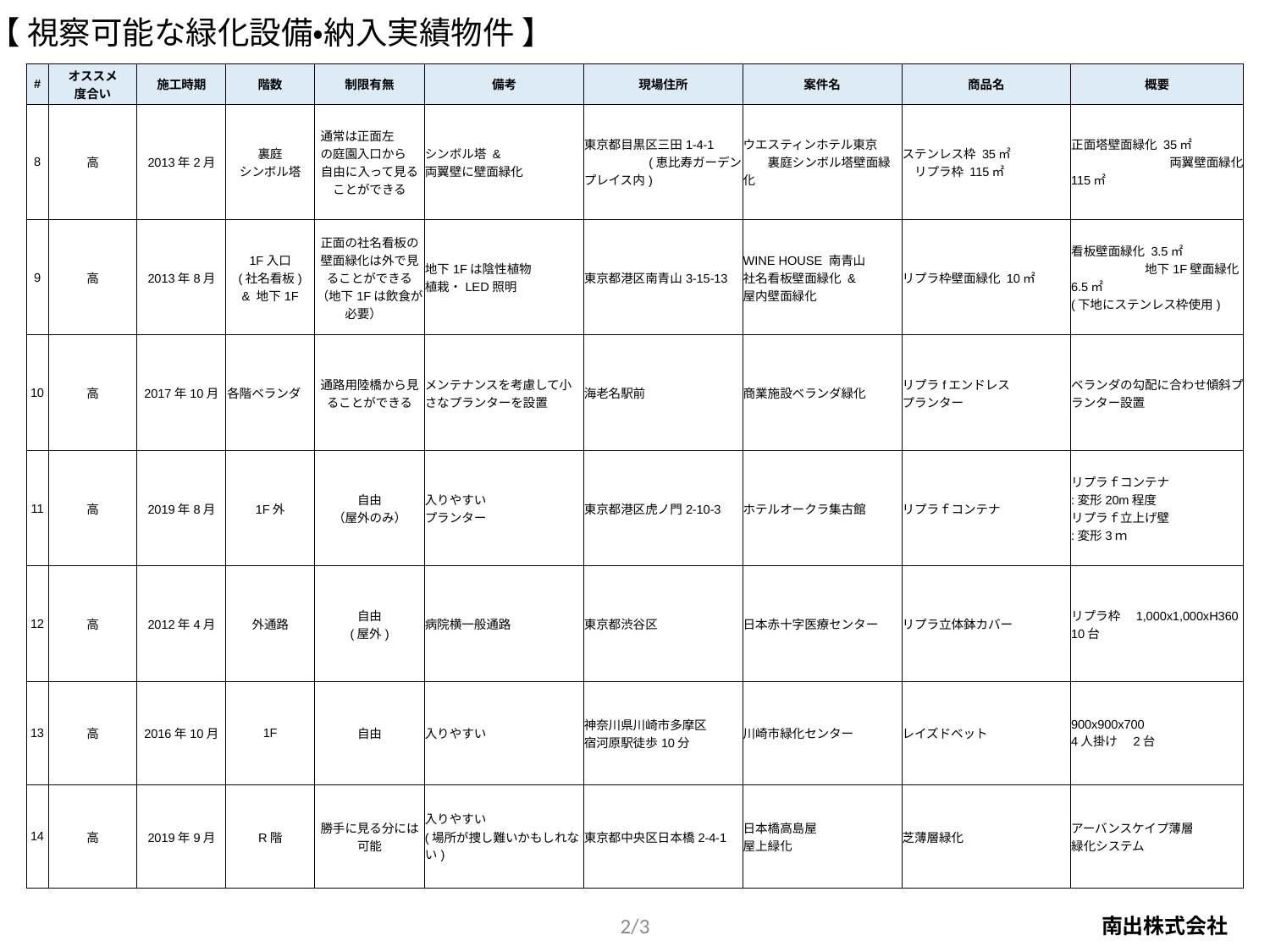

【 視察可能な緑化設備・納入実績物件 】
| # | オススメ 度合い | 施工時期 | 階数 | 制限有無 | 備考 | 現場住所 | 案件名 | 商品名 | 概要 |
| --- | --- | --- | --- | --- | --- | --- | --- | --- | --- |
| 8 | 高 | 2013年2月 | 裏庭 シンボル塔 | 通常は正面左　　の庭園入口から　自由に入って見ることができる | シンボル塔 & 両翼壁に壁面緑化 | 東京都目黒区三田1-4-1 　　　　　　(恵比寿ガーデンプレイス内) | ウエスティンホテル東京　　　裏庭シンボル塔壁面緑化 | ステンレス枠 35㎡　　　　　リプラ枠 115㎡ | 正面塔壁面緑化 35㎡　　　　　　　　　　　　両翼壁面緑化 115㎡ |
| 9 | 高 | 2013年8月 | 1F入口 (社名看板) & 地下1F | 正面の社名看板の壁面緑化は外で見ることができる（地下1Fは飲食が必要） | 地下1Fは陰性植物　 植栽・LED照明 | 東京都港区南青山3-15-13 | WINE HOUSE 南青山 社名看板壁面緑化 & 屋内壁面緑化 | リプラ枠壁面緑化 10㎡ | 看板壁面緑化 3.5㎡ 　　　　　　　　　　地下1F壁面緑化 6.5㎡ (下地にステンレス枠使用) |
| 10 | 高 | 2017年10月 | 各階ベランダ | 通路用陸橋から見ることができる | メンテナンスを考慮して小さなプランターを設置 | 海老名駅前 | 商業施設ベランダ緑化 | リプラfエンドレス プランター | ベランダの勾配に合わせ傾斜プランター設置 |
| 11 | 高 | 2019年8月 | 1F外 | 自由 （屋外のみ） | 入りやすい プランター | 東京都港区虎ノ門2-10-3 | ホテルオークラ集古館 | リプラｆコンテナ | リプラｆコンテナ :変形20m程度 リプラｆ立上げ壁 :変形3ｍ |
| 12 | 高 | 2012年4月 | 外通路 | 自由 (屋外) | 病院横一般通路 | 東京都渋谷区 | 日本赤十字医療センター | リプラ立体鉢カバー | リプラ枠　1,000x1,000xH360 10台 |
| 13 | 高 | 2016年10月 | 1F | 自由 | 入りやすい | 神奈川県川崎市多摩区 宿河原駅徒歩10分 | 川崎市緑化センター | レイズドベット | 900x900x700 4人掛け　2台 |
| 14 | 高 | 2019年9月 | R階 | 勝手に見る分には可能 | 入りやすい (場所が捜し難いかもしれない) | 東京都中央区日本橋2-4-1 | 日本橋高島屋 屋上緑化 | 芝薄層緑化 | アーバンスケイプ薄層 緑化システム |
2/3
南出株式会社